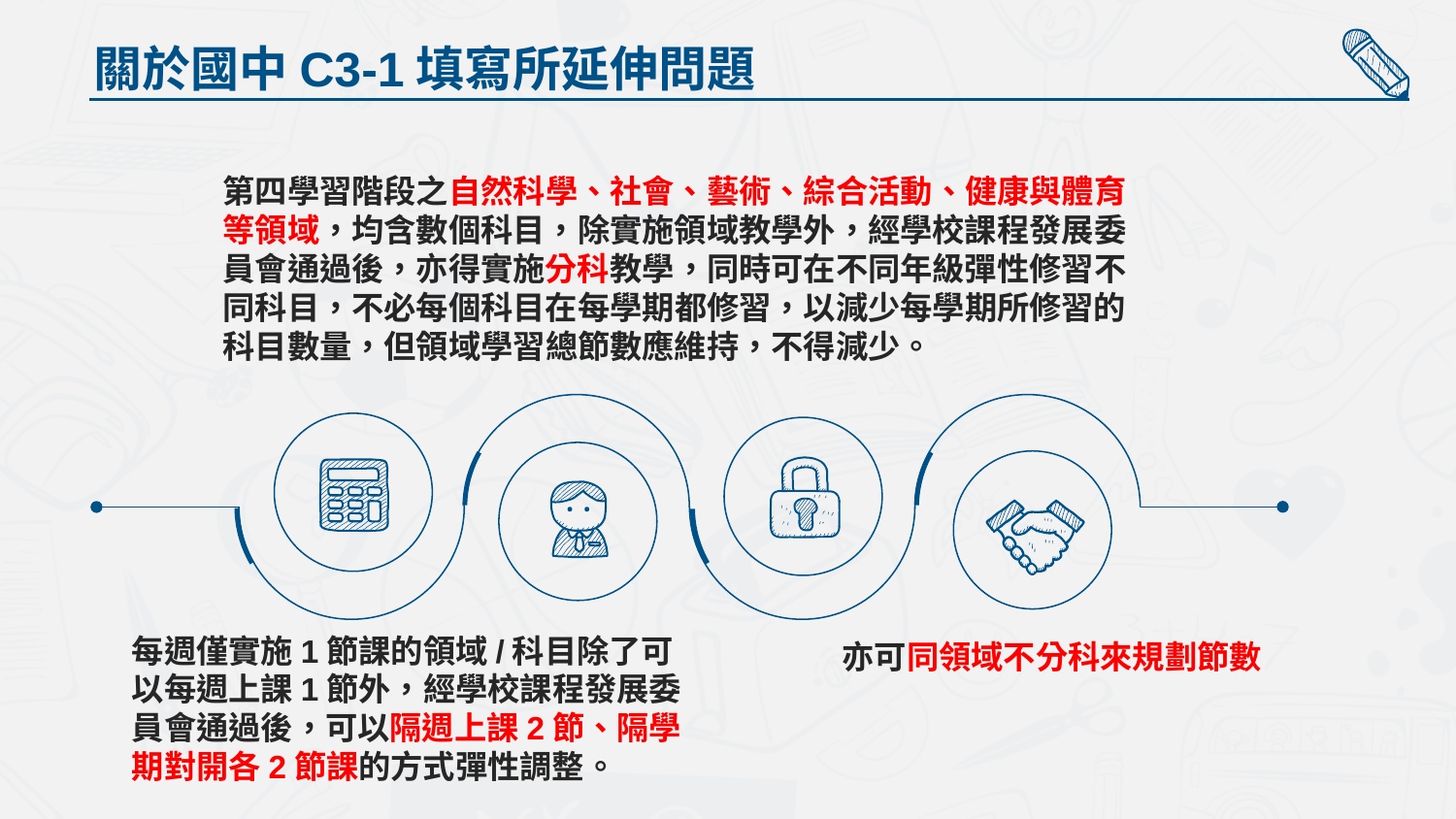

關於國中C3-1填寫所延伸問題
第四學習階段之自然科學、社會、藝術、綜合活動、健康與體育等領域，均含數個科目，除實施領域教學外，經學校課程發展委員會通過後，亦得實施分科教學，同時可在不同年級彈性修習不同科目，不必每個科目在每學期都修習，以減少每學期所修習的科目數量，但領域學習總節數應維持，不得減少。

每週僅實施1節課的領域/科目除了可以每週上課1節外，經學校課程發展委員會通過後，可以隔週上課2節、隔學期對開各2節課的方式彈性調整。
亦可同領域不分科來規劃節數